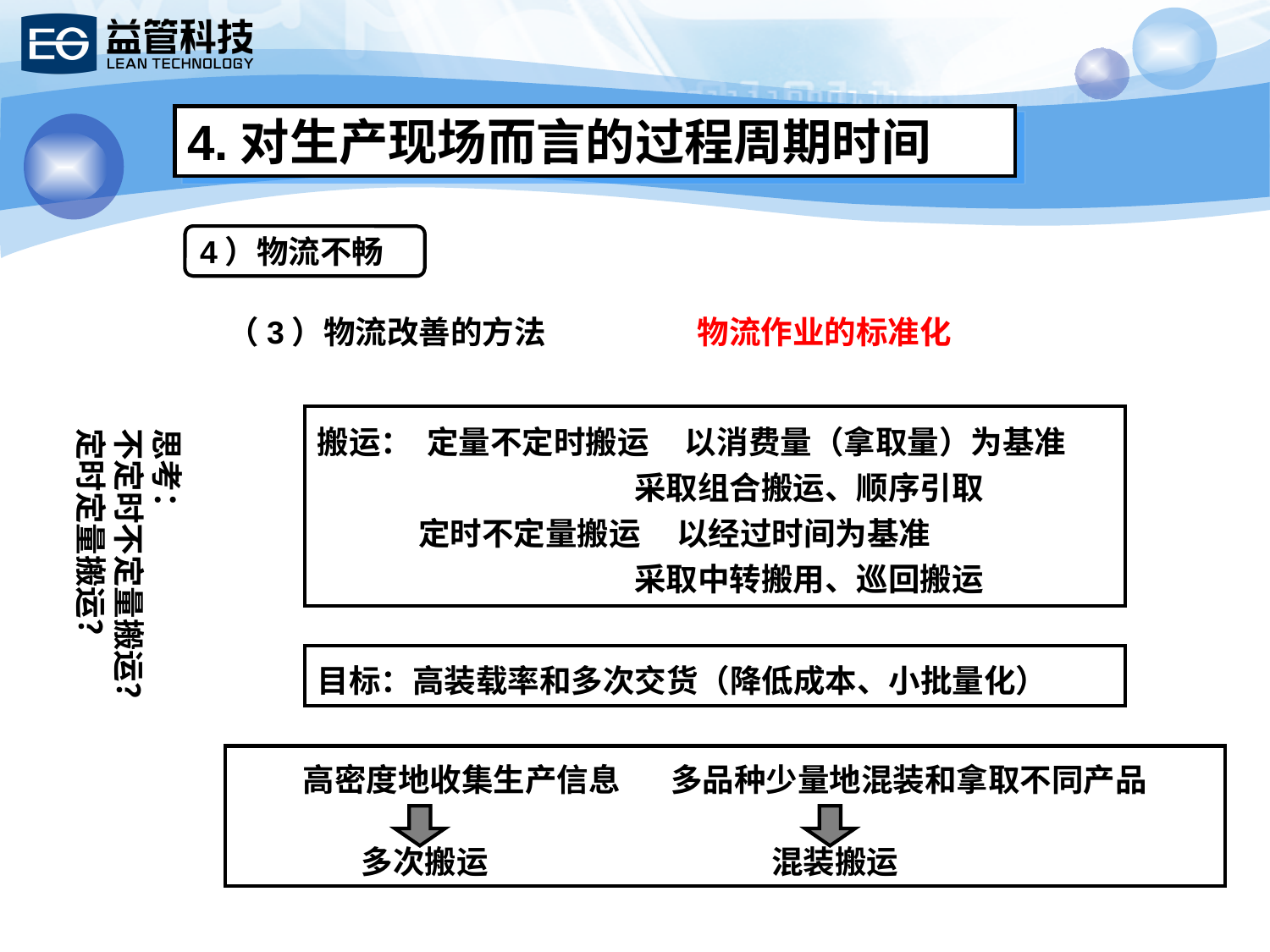

4.对生产现场而言的过程周期时间
4）物流不畅
（3）物流改善的方法
物流作业的标准化
搬运：  定量不定时搬运     以消费量（拿取量）为基准
                                           采取组合搬运、顺序引取
             定时不定量搬运     以经过时间为基准
                                           采取中转搬用、巡回搬运
思考：
不定时不定量搬运？
定时定量搬运？
目标：高装载率和多次交货（降低成本、小批量化）
高密度地收集生产信息       多品种少量地混装和拿取不同产品

多次搬运
混装搬运